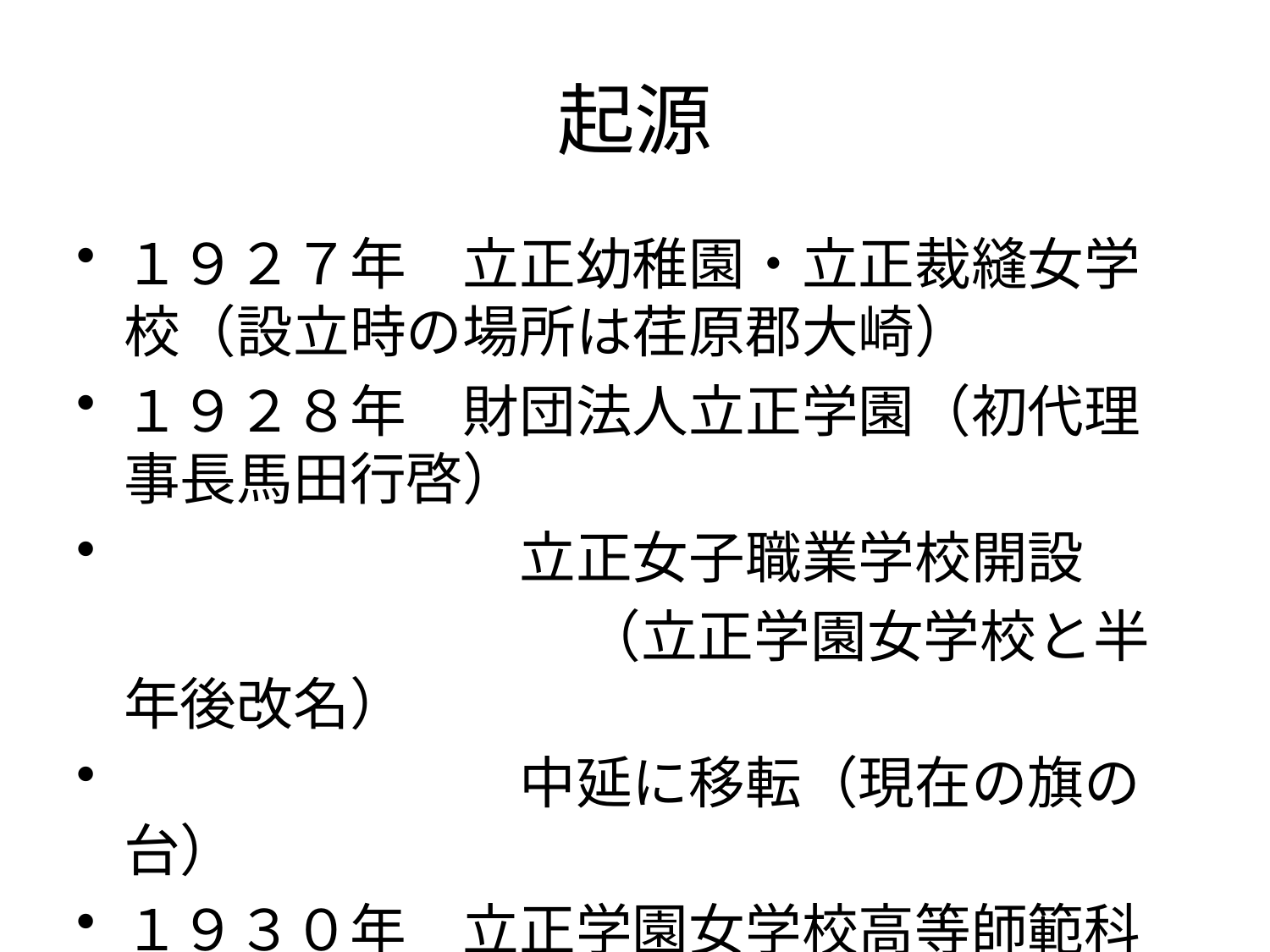

# 起源
１９２７年　立正幼稚園・立正裁縫女学校（設立時の場所は荏原郡大崎）
１９２８年　財団法人立正学園（初代理事長馬田行啓）
　　　　　　　立正女子職業学校開設
　　　　　　　　　（立正学園女学校と半年後改名）
　　　　　　　中延に移転（現在の旗の台）
１９３０年　立正学園女学校高等師範科開設